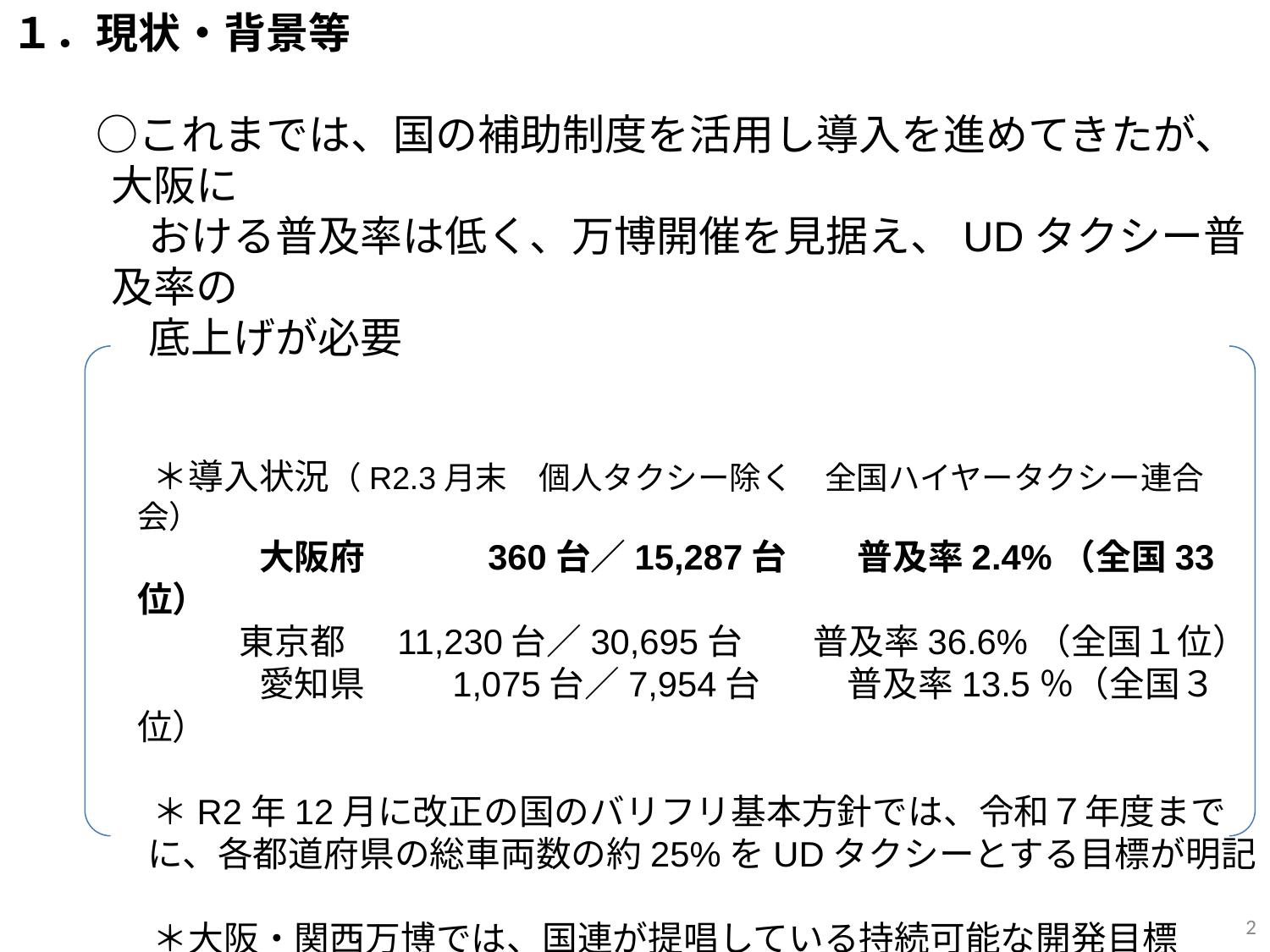

１．現状・背景等

　　○これまでは、国の補助制度を活用し導入を進めてきたが、大阪に
　　　 おける普及率は低く、万博開催を見据え、UDタクシー普及率の
　　　 底上げが必要

　　　　＊導入状況（R2.3月末　個人タクシー除く　全国ハイヤータクシー連合会）
　　　　　　　大阪府　 　　360台／15,287台　　普及率2.4%（全国33位）
　 　 　　　　東京都 　11,230台／30,695台　　普及率36.6%（全国１位）
　　　　　　　愛知県　　 1,075台／7,954台 　　 普及率13.5％（全国３位）

　　　　＊R2年12月に改正の国のバリフリ基本方針では、令和７年度までに、各都道府県の総車両数の約25%をUDタクシーとする目標が明記

　　　　＊大阪・関西万博では、国連が提唱している持続可能な開発目標（SDGs）が達成された社会を目指しており、「いのち輝く未来社会」の実現に向け、ユニバーサルデザインの取組を推進

2